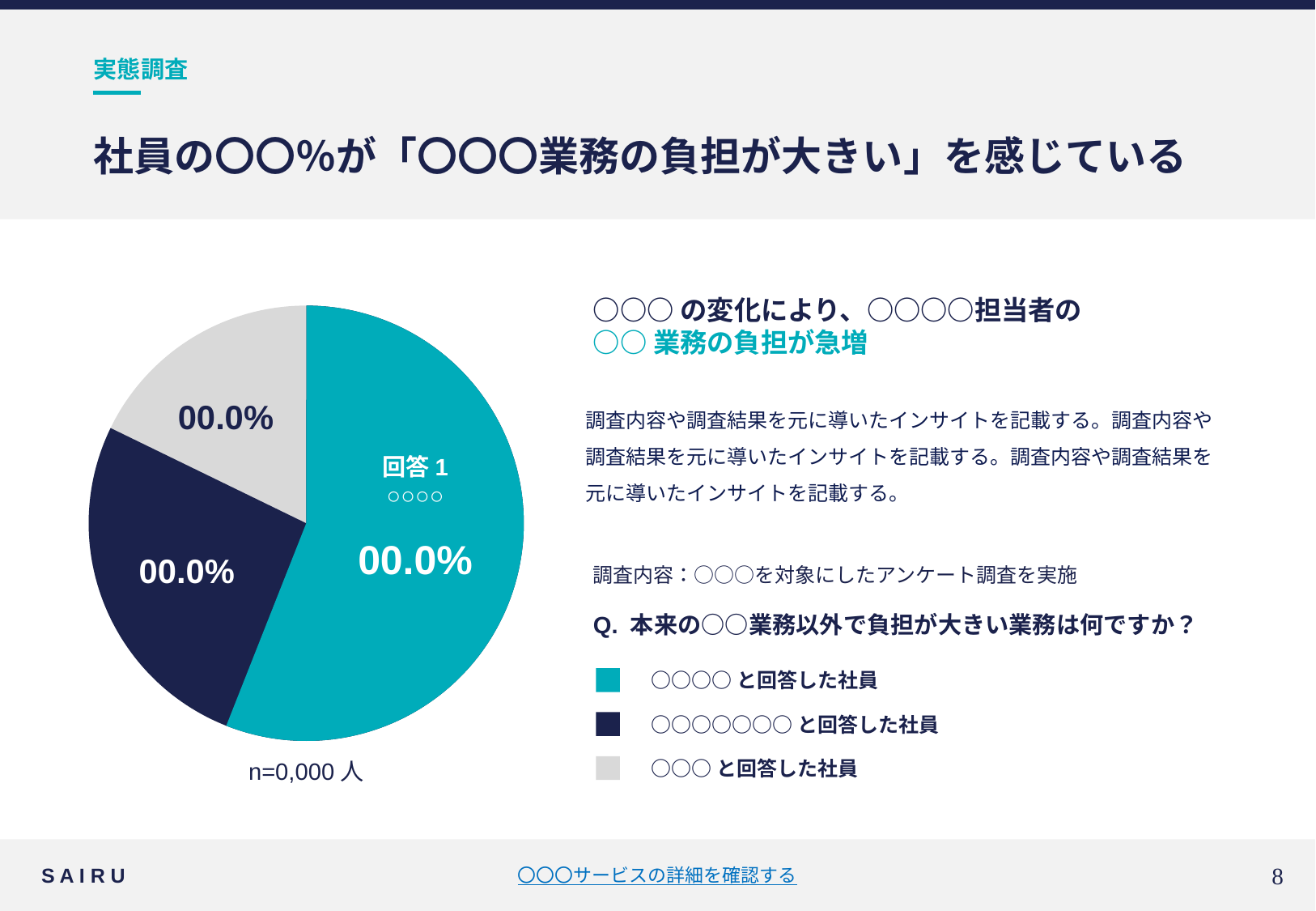

実態調査
# 社員の〇〇％が「〇〇〇業務の負担が大きい」を感じている
○○○の変化により、○○○○担当者の
○○業務の負担が急増

00.0%
調査内容や調査結果を元に導いたインサイトを記載する。調査内容や調査結果を元に導いたインサイトを記載する。調査内容や調査結果を元に導いたインサイトを記載する。
回答1
○○○○
00.0%
00.0%
調査内容：○○○を対象にしたアンケート調査を実施
Q. 本来の○○業務以外で負担が大きい業務は何ですか？
○○○○と回答した社員

○○○○○○○と回答した社員

○○○と回答した社員
n=0,000人

S A I R U
〇〇〇サービスの詳細を確認する
8